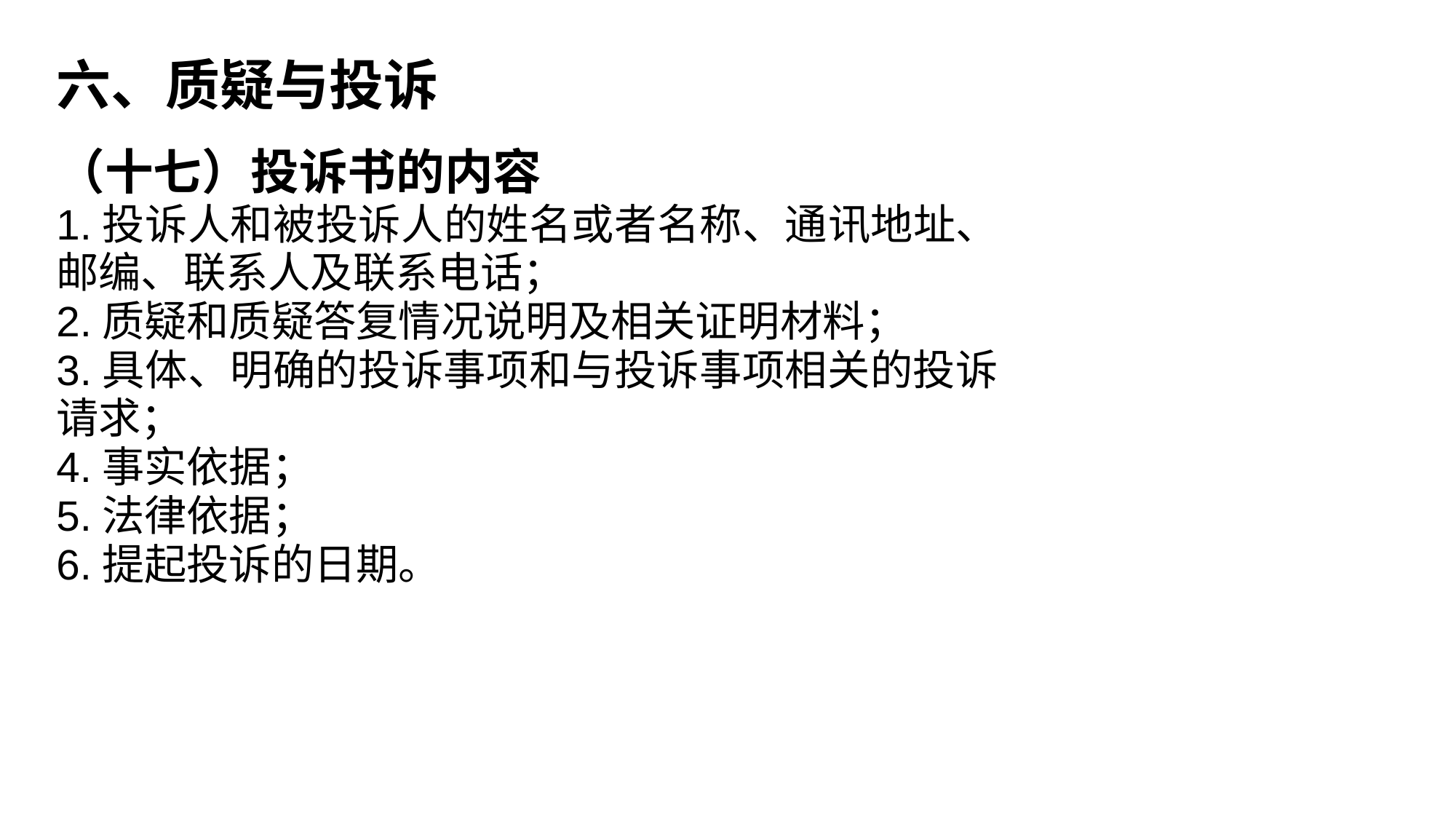

六、质疑与投诉

（十七）投诉书的内容
1.投诉人和被投诉人的姓名或者名称、通讯地址、邮编、联系人及联系电话；
2.质疑和质疑答复情况说明及相关证明材料；
3.具体、明确的投诉事项和与投诉事项相关的投诉请求；
4.事实依据；
5.法律依据；
6.提起投诉的日期。